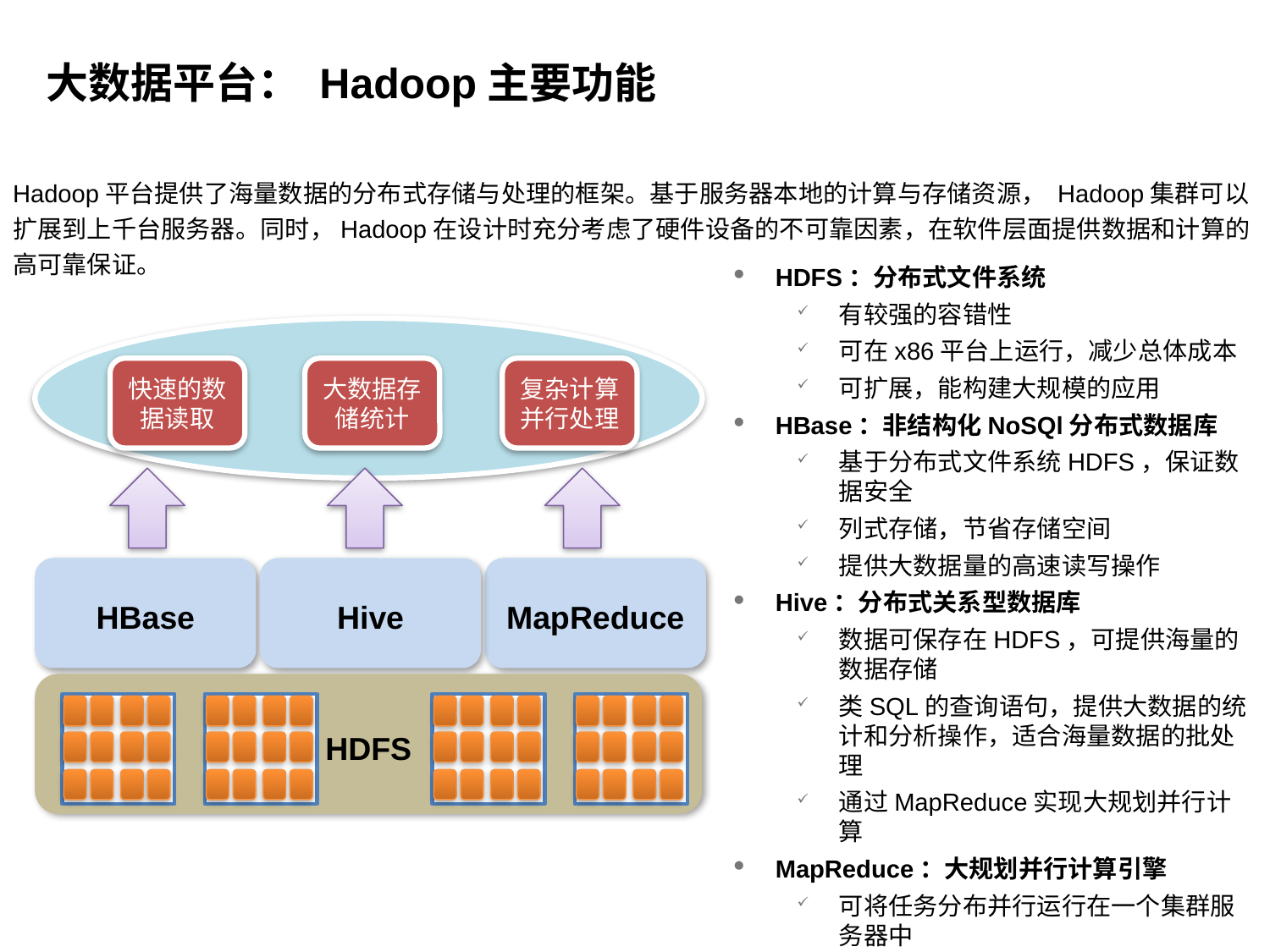

大数据平台： Hadoop主要功能
#

Hadoop平台提供了海量数据的分布式存储与处理的框架。基于服务器本地的计算与存储资源， Hadoop集群可以扩展到上千台服务器。同时，Hadoop在设计时充分考虑了硬件设备的不可靠因素，在软件层面提供数据和计算的高可靠保证。
HDFS：分布式文件系统
有较强的容错性
可在x86平台上运行，减少总体成本
可扩展，能构建大规模的应用
HBase：非结构化NoSQl分布式数据库
基于分布式文件系统HDFS，保证数据安全
列式存储，节省存储空间
提供大数据量的高速读写操作
Hive：分布式关系型数据库
数据可保存在HDFS，可提供海量的数据存储
类SQL的查询语句，提供大数据的统计和分析操作，适合海量数据的批处理
通过MapReduce实现大规划并行计算
MapReduce：大规划并行计算引擎
可将任务分布并行运行在一个集群服务器中

快速的数据读取
大数据存储统计
复杂计算并行处理

HBase
Hive
MapReduce
HDFS